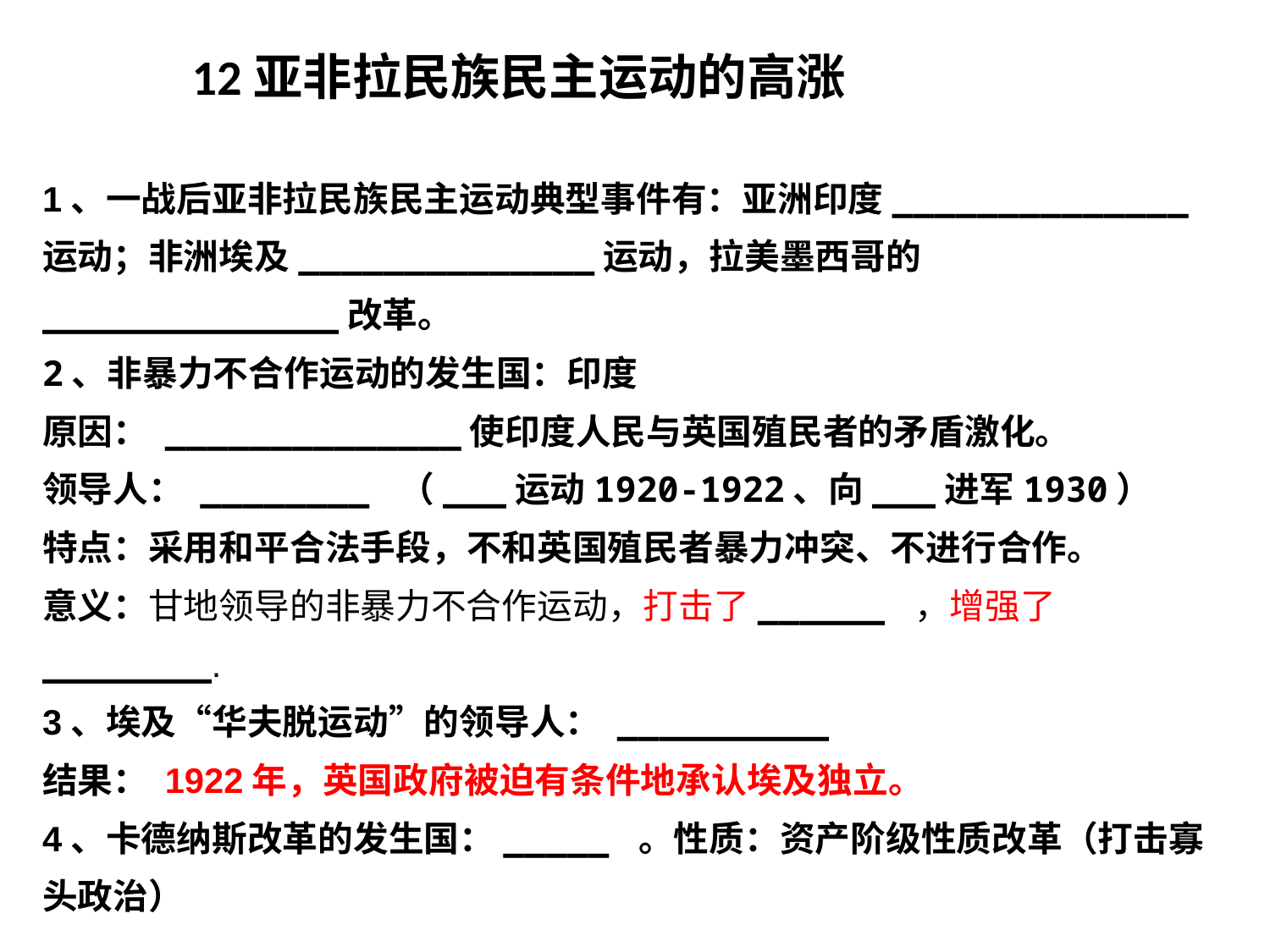

12亚非拉民族民主运动的高涨
1、一战后亚非拉民族民主运动典型事件有：亚洲印度______________运动；非洲埃及______________运动，拉美墨西哥的______________改革。
2、非暴力不合作运动的发生国：印度
原因： ______________使印度人民与英国殖民者的矛盾激化。
领导人： ________ （___运动1920-1922、向___进军1930）
特点：采用和平合法手段，不和英国殖民者暴力冲突、不进行合作。
意义：甘地领导的非暴力不合作运动，打击了______ ，增强了________.
3、埃及“华夫脱运动”的领导人： __________
结果： 1922年，英国政府被迫有条件地承认埃及独立。
4、卡德纳斯改革的发生国：_____ 。性质：资产阶级性质改革（打击寡头政治）